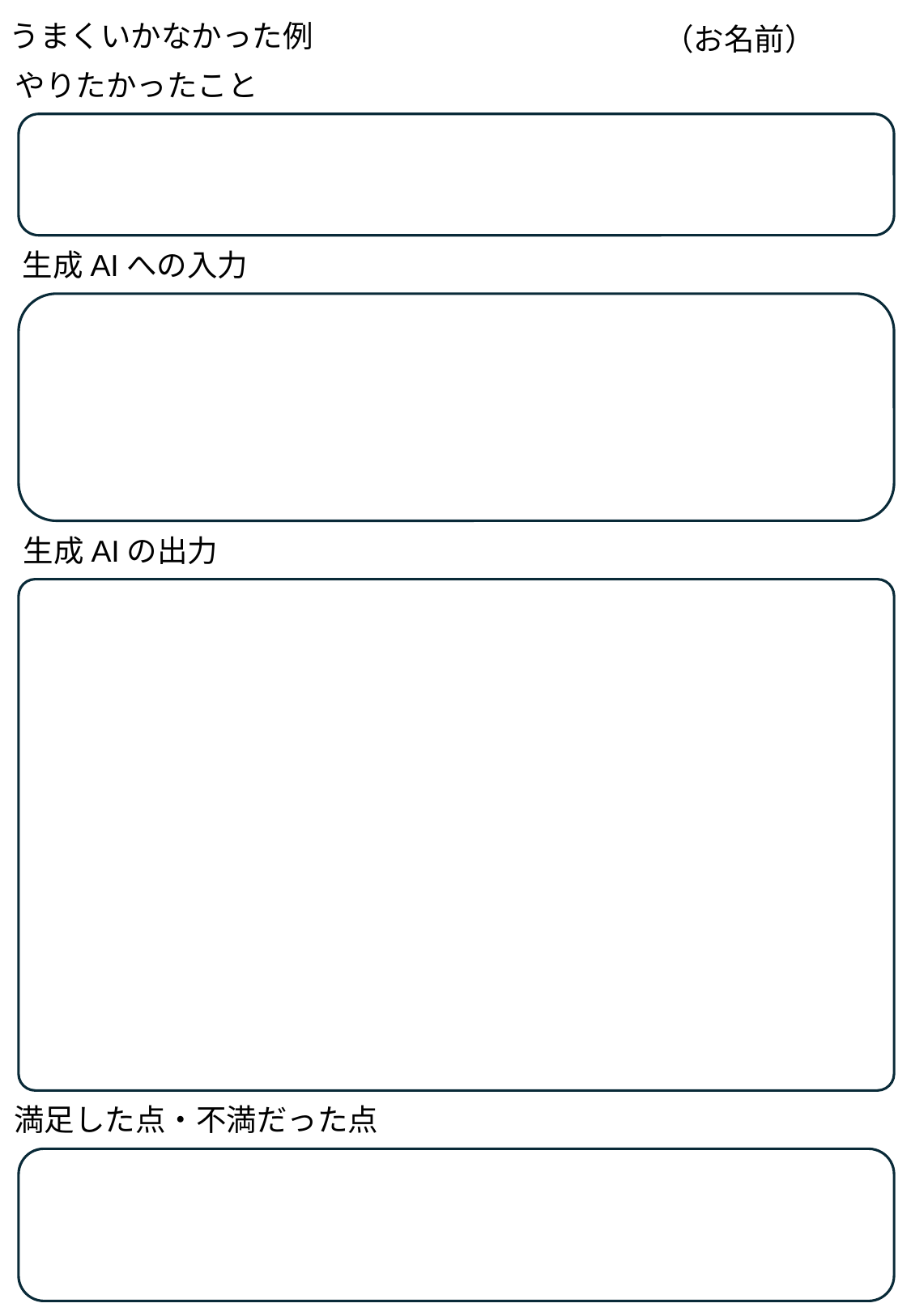

うまくいかなかった例
（お名前）
やりたかったこと

生成AIへの入力

生成AIの出力

満足した点・不満だった点